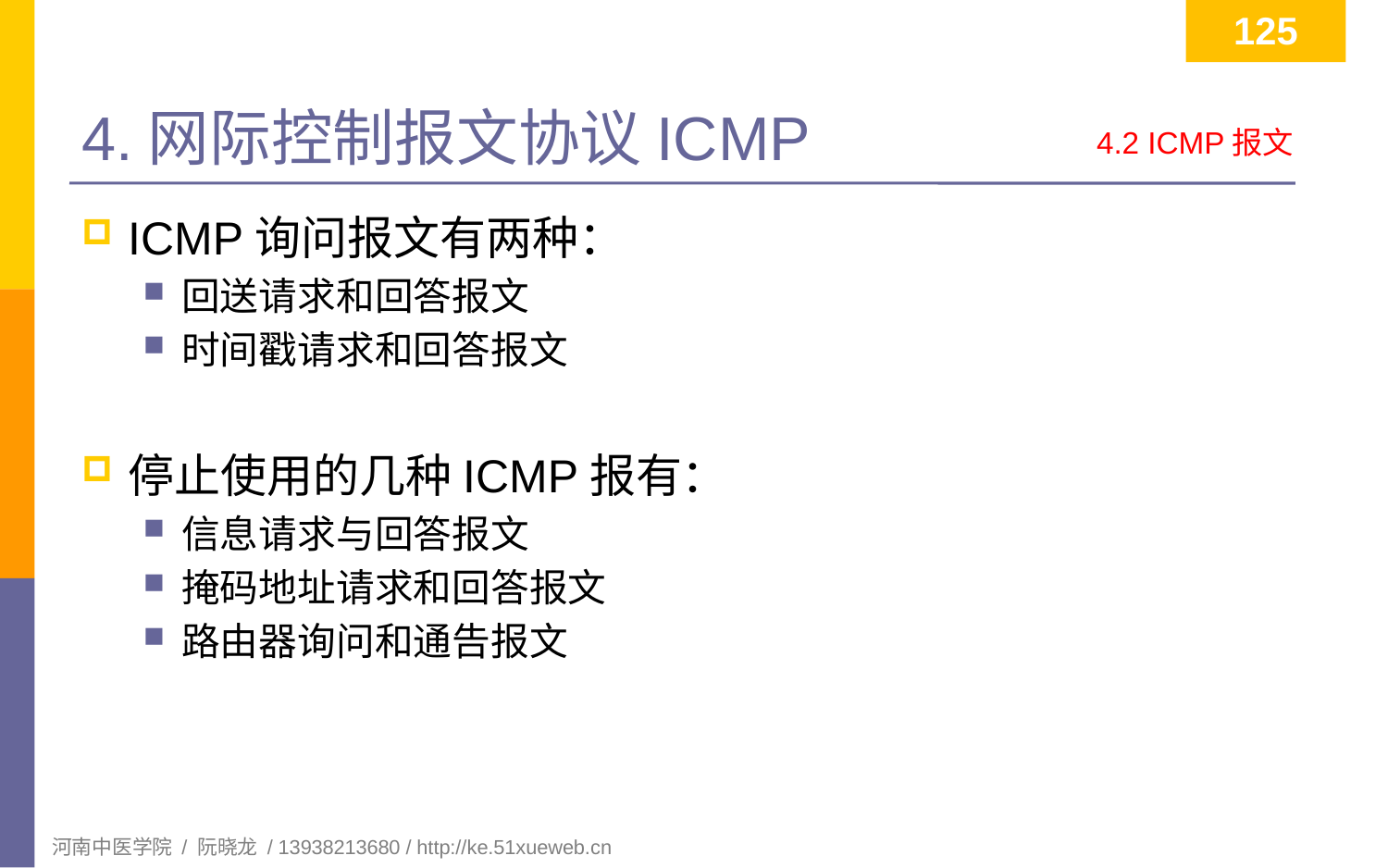

125
# 4.网际控制报文协议ICMP
4.2 ICMP报文
ICMP询问报文有两种：
回送请求和回答报文
时间戳请求和回答报文

停止使用的几种ICMP报有：
信息请求与回答报文
掩码地址请求和回答报文
路由器询问和通告报文